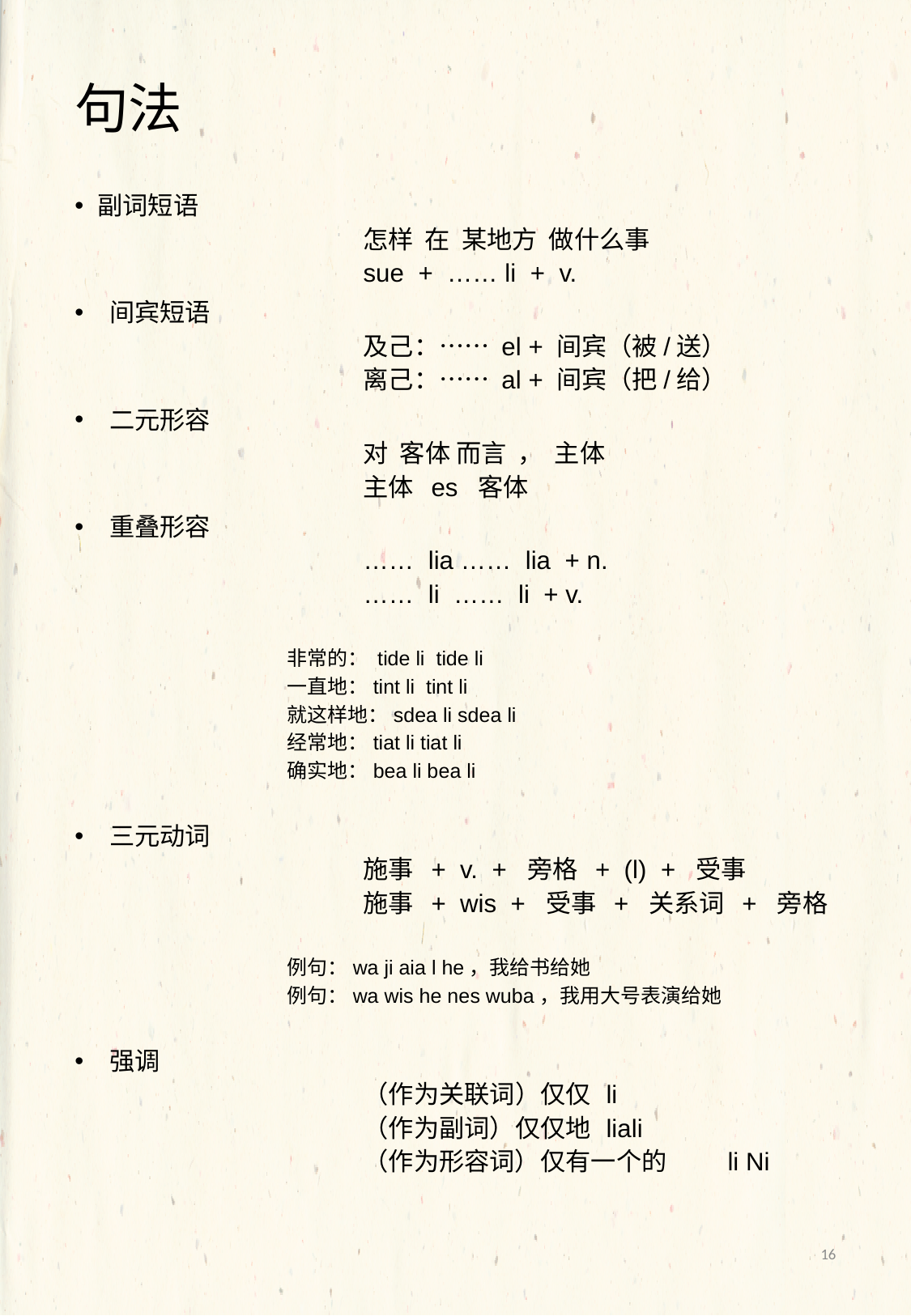

# 句法
副词短语
		怎样  在  某地方  做什么事
		sue  +  …… li  +  v.
 间宾短语
		及己：…… el + 间宾（被/送）
		离己：…… al + 间宾（把/给）
 二元形容
		对  客体 而言  ，  主体
		主体  es  客体
 重叠形容
		……  lia ……  lia  + n.
		……  li  ……  li  + v.

	非常的： tide li  tide li
	一直地：tint li  tint li
	就这样地：sdea li sdea li
	经常地：tiat li tiat li
	确实地：bea li bea li

 三元动词
		施事  +  v.  +  旁格  +  (l)  +  受事
		施事  +  wis  +  受事  +  关系词  +  旁格

	例句：wa ji aia l he，我给书给她
	例句：wa wis he nes wuba，我用大号表演给她

 强调
		（作为关联词）仅仅	li
		（作为副词）仅仅地	liali
		（作为形容词）仅有一个的	li Ni

16